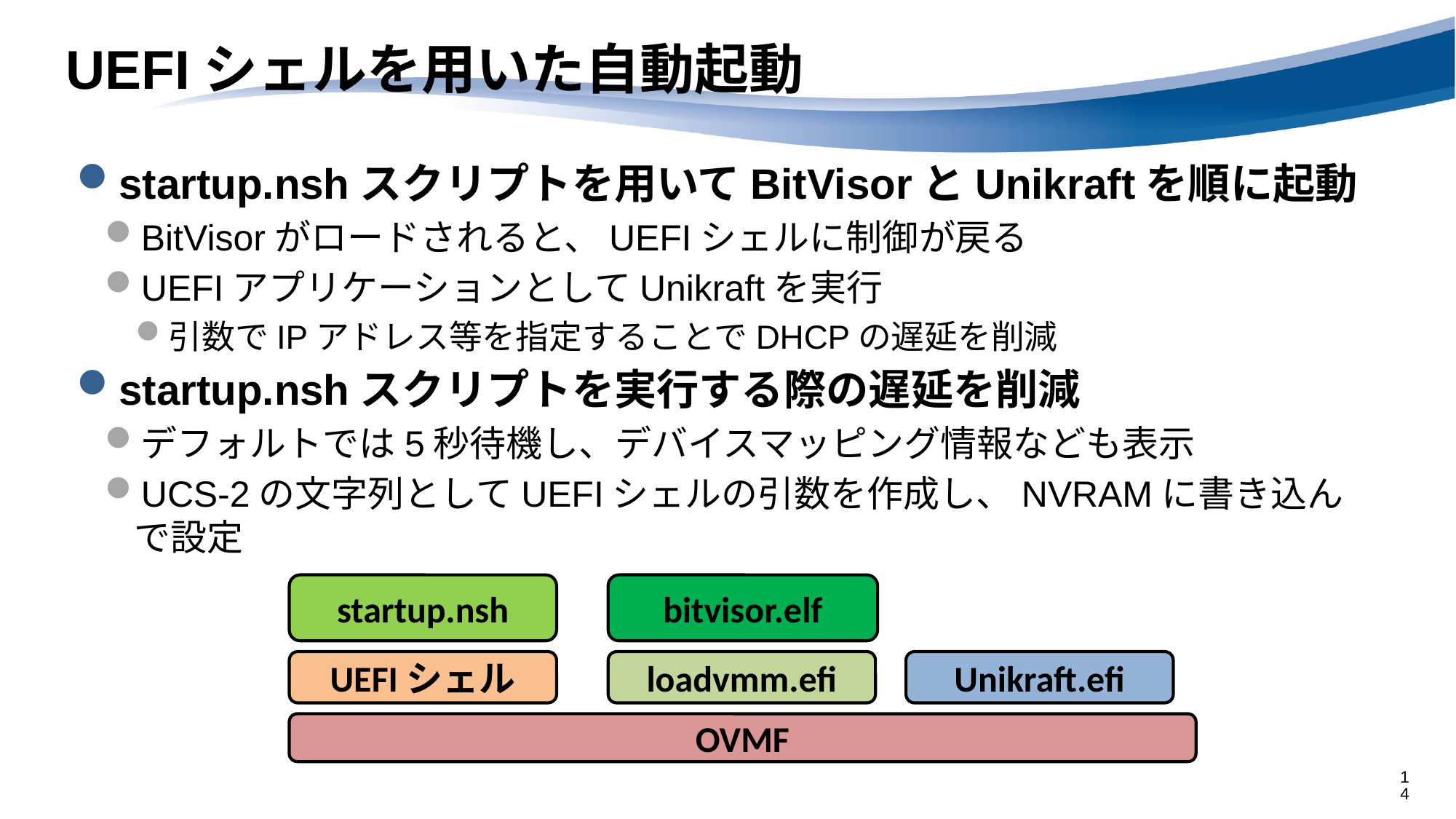

# UEFIシェルを用いた自動起動
startup.nshスクリプトを用いてBitVisorとUnikraftを順に起動
BitVisorがロードされると、UEFIシェルに制御が戻る
UEFIアプリケーションとしてUnikraftを実行
引数でIPアドレス等を指定することでDHCPの遅延を削減
startup.nshスクリプトを実行する際の遅延を削減
デフォルトでは5秒待機し、デバイスマッピング情報なども表示
UCS-2の文字列としてUEFIシェルの引数を作成し、NVRAMに書き込んで設定
startup.nsh
bitvisor.elf
UEFIシェル
loadvmm.efi
Unikraft.efi
OVMF
14